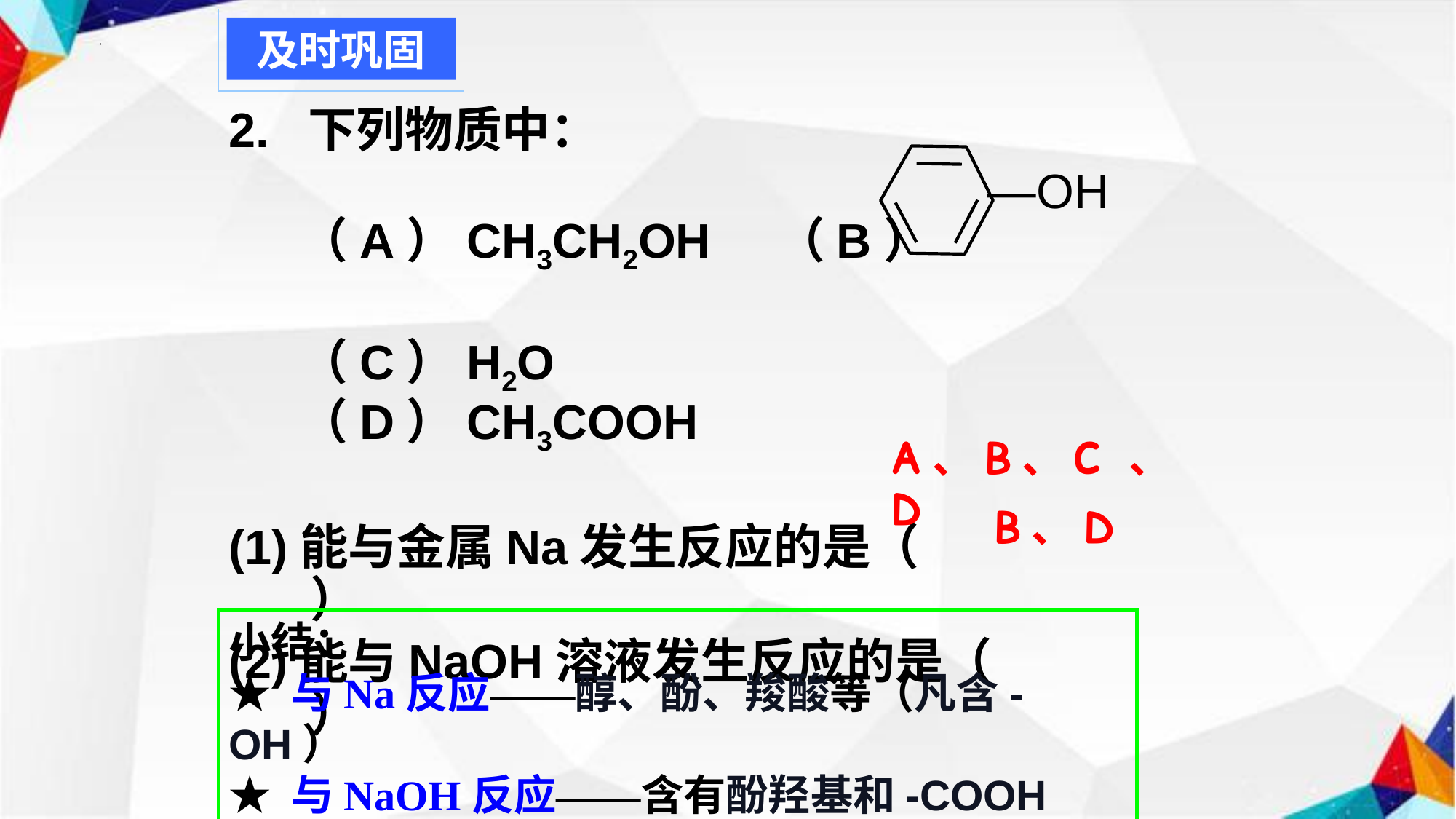

及时巩固
2.  下列物质中：
（A）CH3CH2OH    （B）
（C）H2O                 （D）CH3COOH

(1)能与金属Na发生反应的是（                     ）
(2)能与NaOH溶液发生反应的是（              ）

—OH
A、B、C 、D
B、D
小结：
★ 与Na反应——醇、酚、羧酸等（凡含-OH）
★ 与NaOH反应——含有酚羟基和-COOH